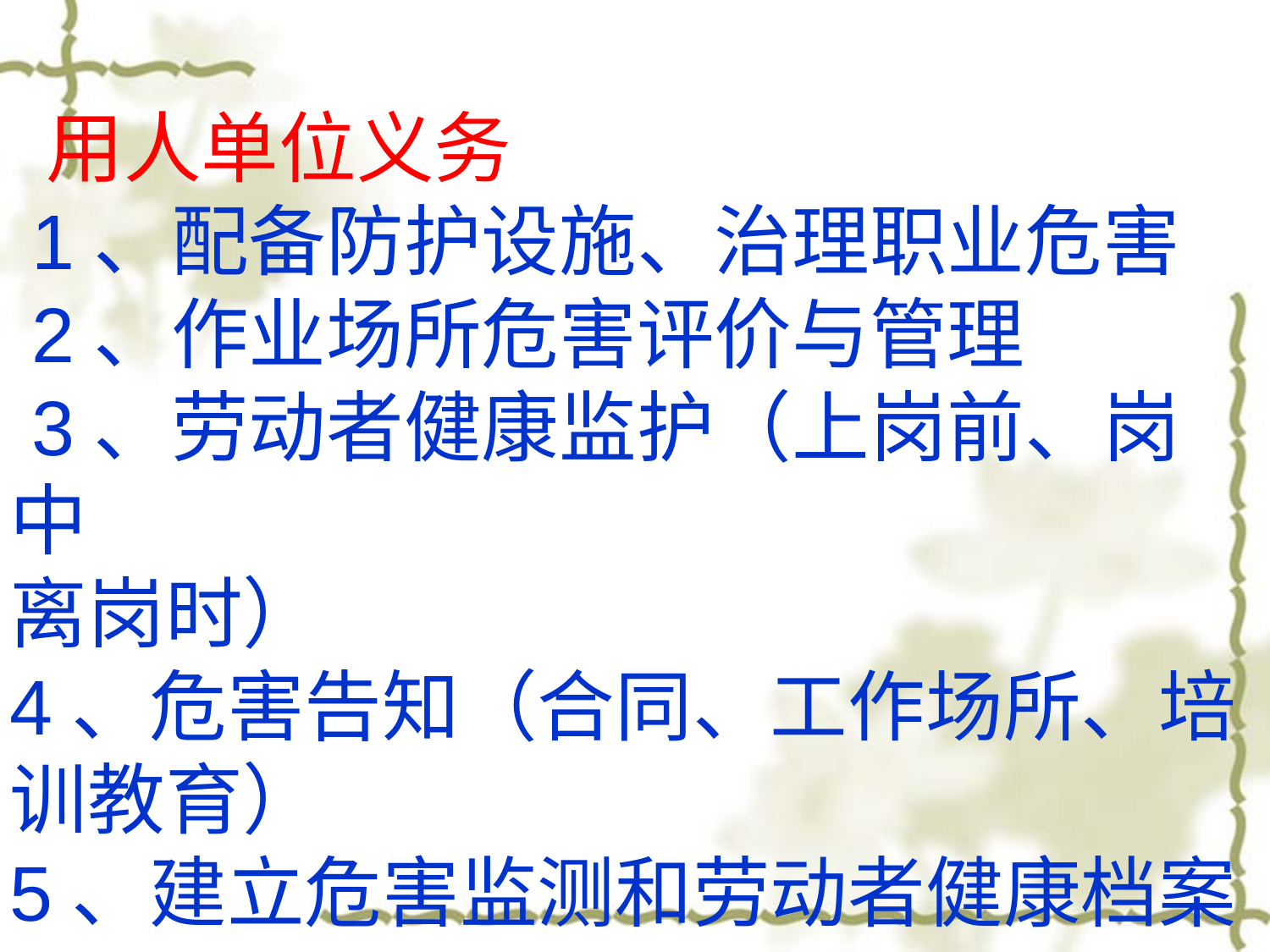

用人单位义务
 1、配备防护设施、治理职业危害
 2、作业场所危害评价与管理
 3、劳动者健康监护（上岗前、岗中
离岗时）
4、危害告知（合同、工作场所、培训教育）
5、建立危害监测和劳动者健康档案